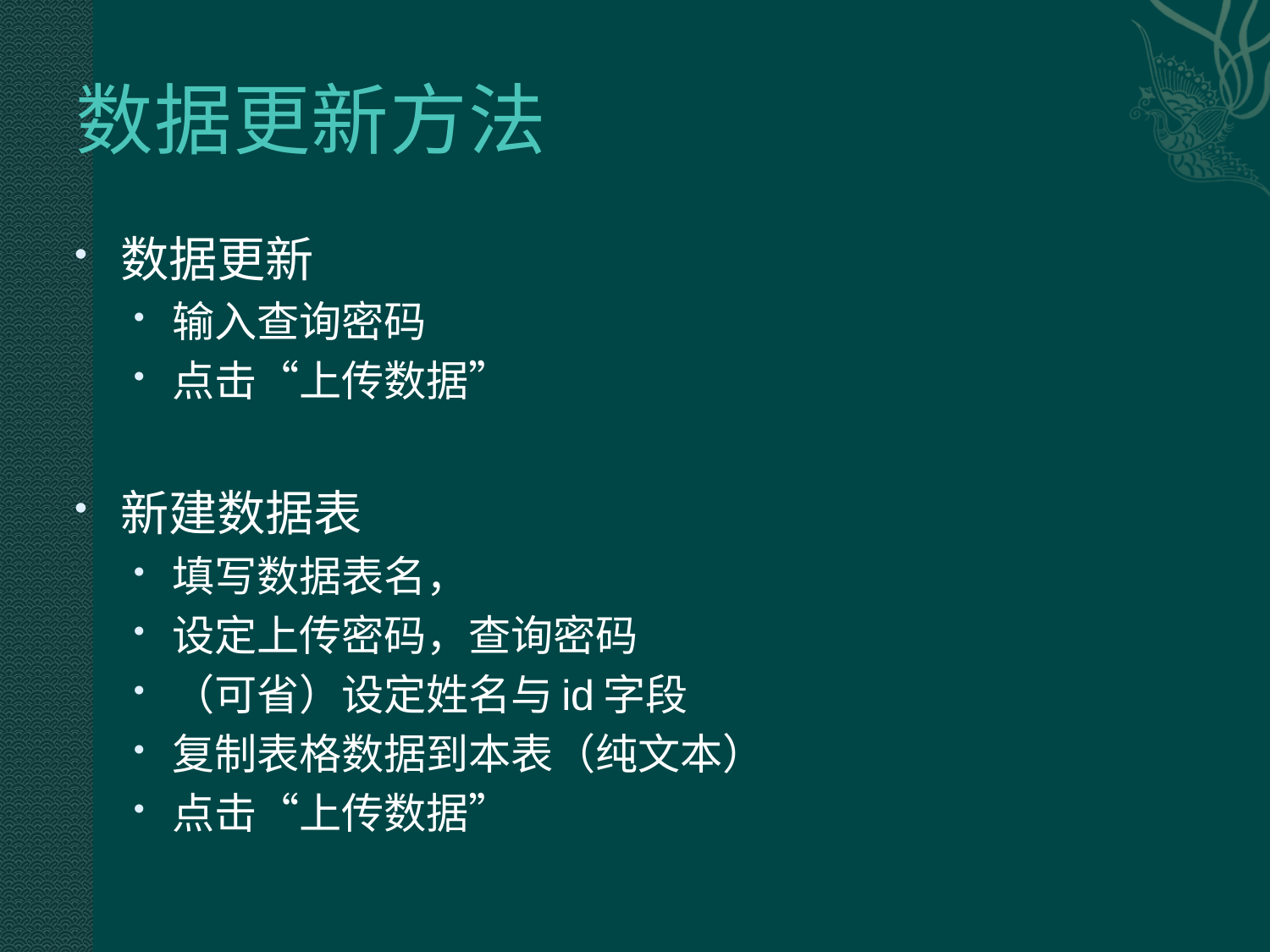

# 数据更新方法
数据更新
输入查询密码
点击“上传数据”

新建数据表
填写数据表名，
设定上传密码，查询密码
（可省）设定姓名与id字段
复制表格数据到本表（纯文本）
点击“上传数据”